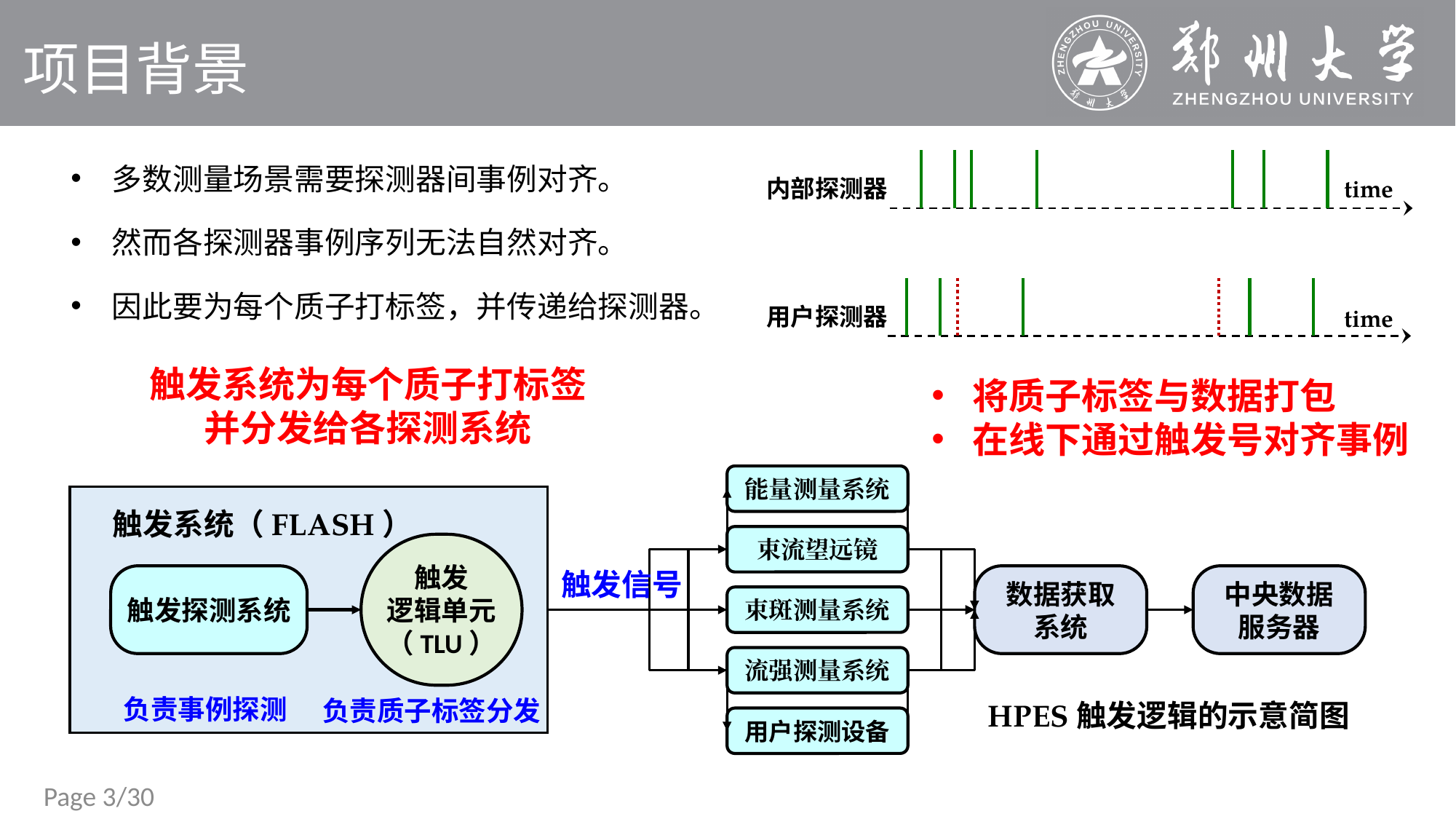

项目背景
内部探测器
用户探测器
time
time
多数测量场景需要探测器间事例对齐。
然而各探测器事例序列无法自然对齐。
因此要为每个质子打标签，并传递给探测器。
触发系统为每个质子打标签
并分发给各探测系统
将质子标签与数据打包
在线下通过触发号对齐事例
能量测量系统
束流望远镜
束斑测量系统
流强测量系统
用户探测设备
触发
逻辑单元
（TLU）
触发信号
触发探测系统
数据获取
系统
中央数据
服务器

触发系统（FLASH）
负责事例探测
负责质子标签分发
HPES触发逻辑的示意简图